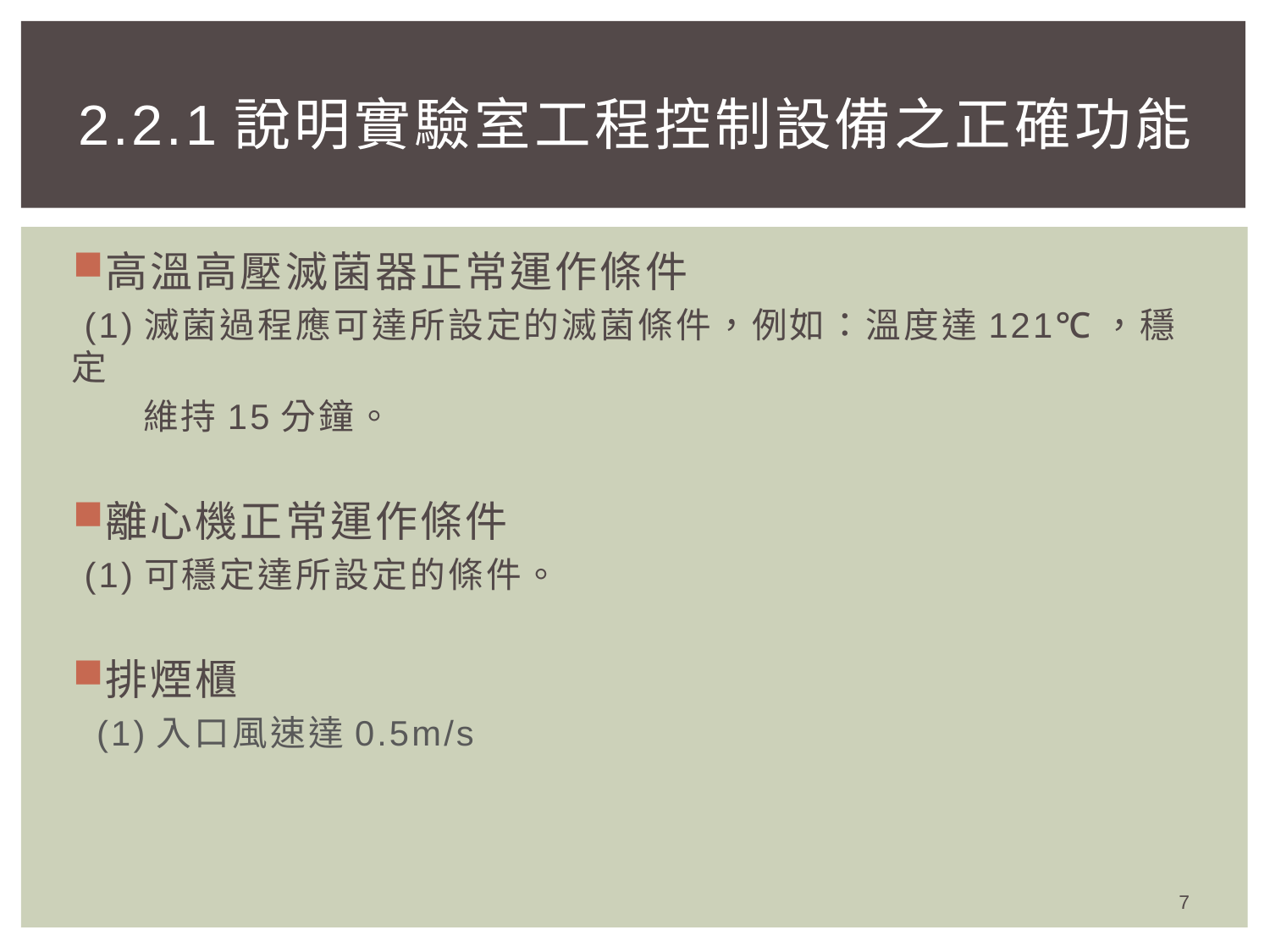

# 2.2.1說明實驗室工程控制設備之正確功能
高溫高壓滅菌器正常運作條件
 (1)滅菌過程應可達所設定的滅菌條件，例如：溫度達121℃，穩定
      維持15分鐘。

離心機正常運作條件
 (1)可穩定達所設定的條件。

排煙櫃
  (1)入口風速達0.5m/s

7